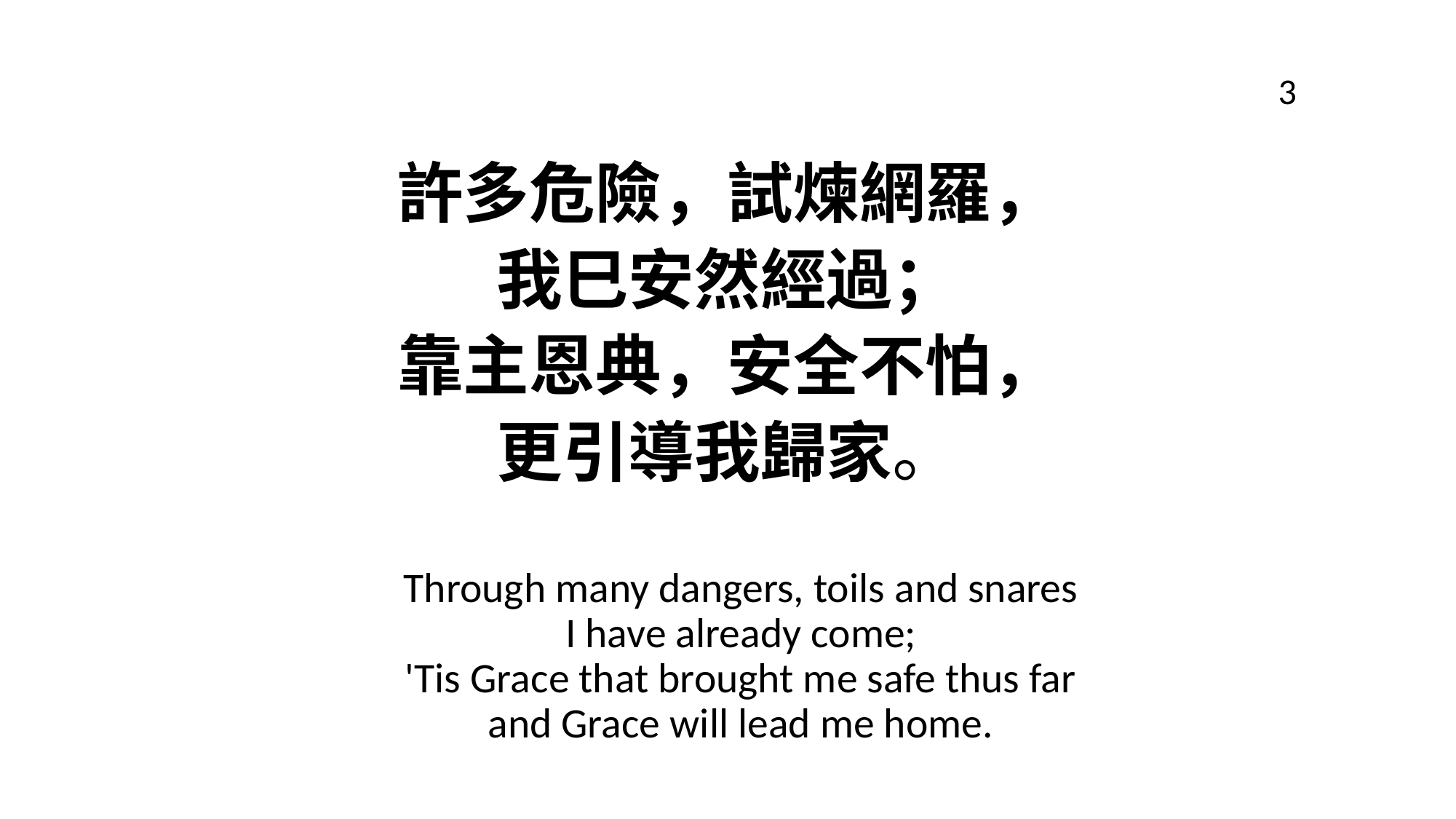

# 3
許多危險，試煉網羅，
我巳安然經過；
靠主恩典，安全不怕，
更引導我歸家。

	Through many dangers, toils and snares
I have already come;
'Tis Grace that brought me safe thus far
and Grace will lead me home.